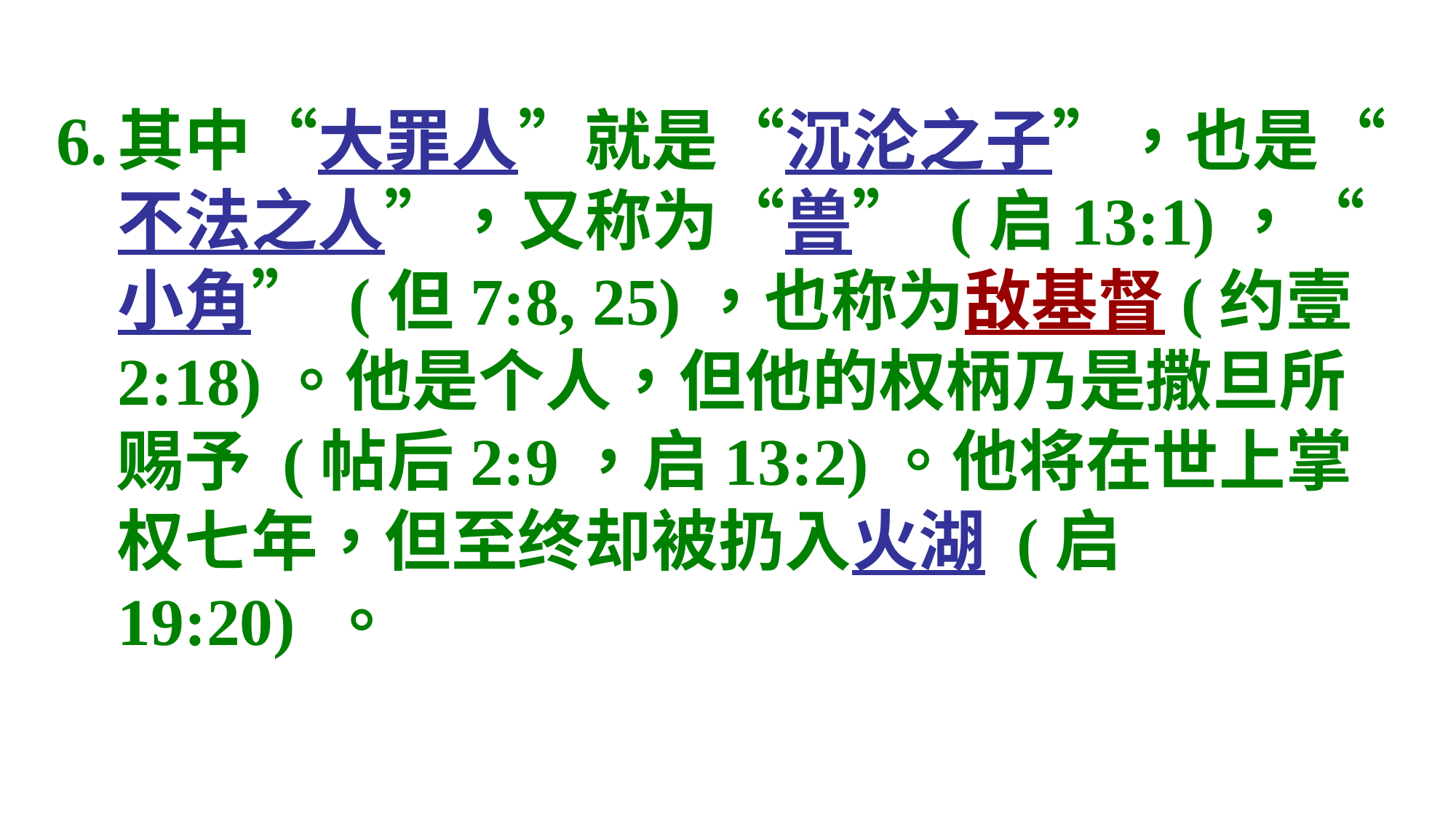

6.	其中“大罪人”就是“沉沦之子”，也是“不法之人”，又称为“兽” (启13:1)，“小角” (但7:8, 25)，也称为敌基督(约壹2:18)。他是个人，但他的权柄乃是撒旦所赐予 (帖后2:9，启13:2)。他将在世上掌权七年，但至终却被扔入火湖 (启19:20) 。